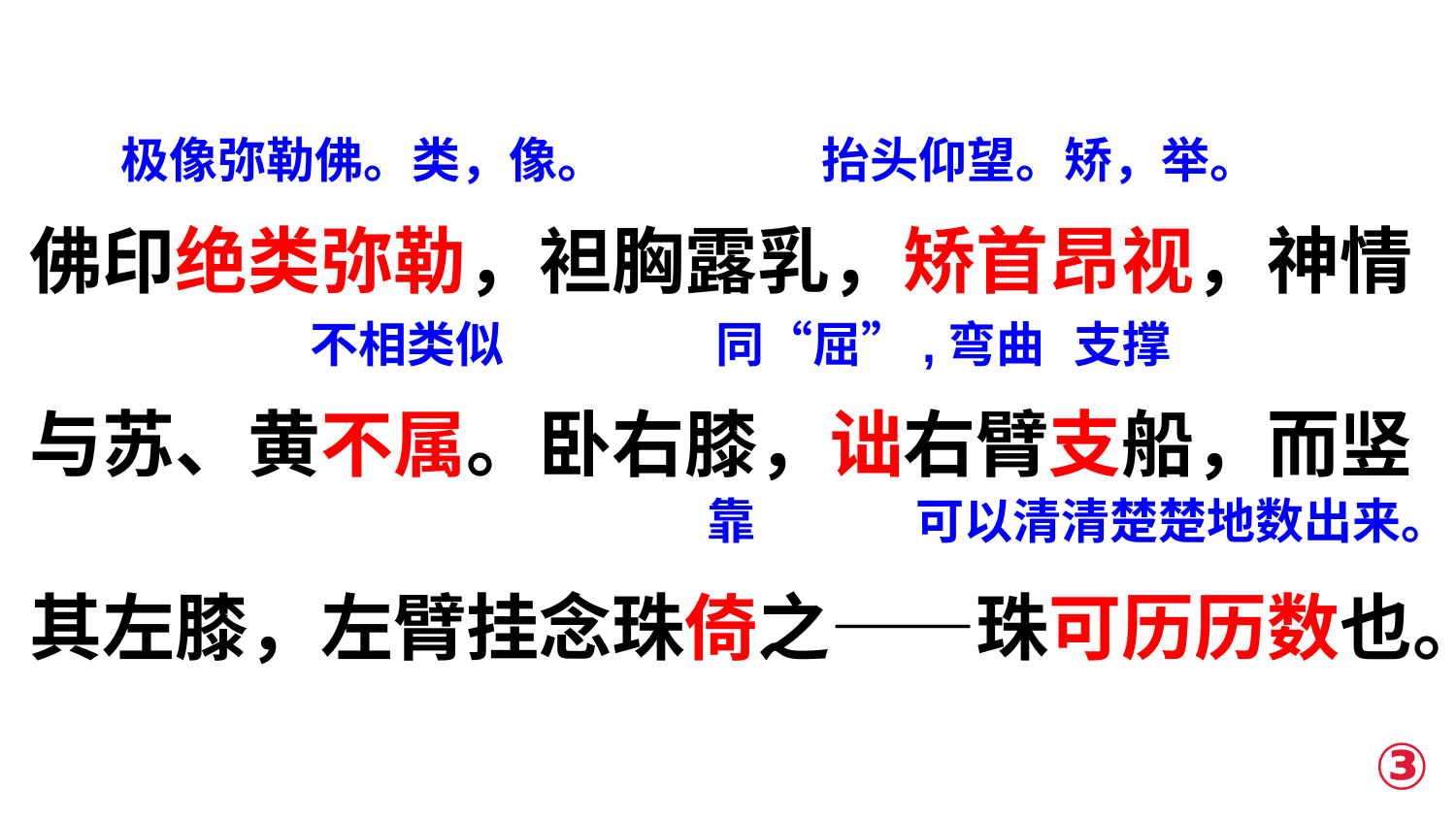

佛印绝类弥勒，袒胸露乳，矫首昂视，神情与苏、黄不属。卧右膝，诎右臂支船，而竖其左膝，左臂挂念珠倚之——珠可历历数也。
极像弥勒佛。类，像。
抬头仰望。矫，举。
不相类似
同“屈”,弯曲
支撑
可以清清楚楚地数出来。
靠
③